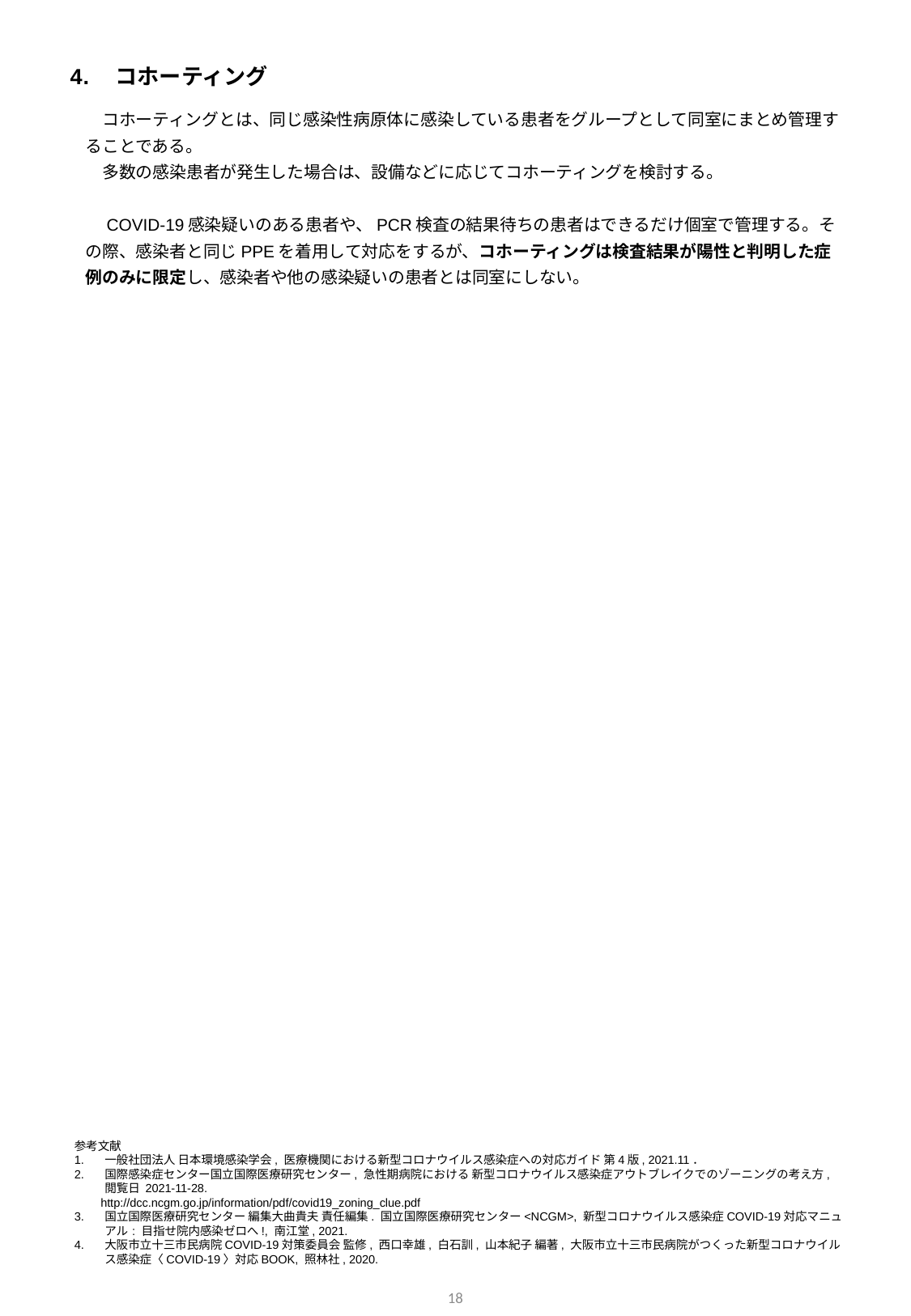

コホーティング
　コホーティングとは、同じ感染性病原体に感染している患者をグループとして同室にまとめ管理することである。
　多数の感染患者が発⽣した場合は、設備などに応じてコホーティングを検討する。

　COVID-19感染疑いのある患者や、PCR検査の結果待ちの患者はできるだけ個室で管理する。その際、感染者と同じPPEを着用して対応をするが、コホーティングは検査結果が陽性と判明した症例のみに限定し、感染者や他の感染疑いの患者とは同室にしない。
参考文献
一般社団法人 日本環境感染学会, 医療機関における新型コロナウイルス感染症への対応ガイド 第4版, 2021.11．
国際感染症センター国立国際医療研究センター, 急性期病院における 新型コロナウイルス感染症アウトブレイクでのゾーニングの考え方, 閲覧日 2021-11-28.
　　http://dcc.ncgm.go.jp/information/pdf/covid19_zoning_clue.pdf
国立国際医療研究センター 編集大曲貴夫 責任編集. 国立国際医療研究センター<NCGM>, 新型コロナウイルス感染症COVID-19対応マニュアル : 目指せ院内感染ゼロへ!, 南江堂, 2021.
大阪市立十三市民病院COVID-19対策委員会 監修, 西口幸雄, 白石訓, 山本紀子 編著, 大阪市立十三市民病院がつくった新型コロナウイルス感染症〈COVID-19〉対応BOOK, 照林社, 2020.
18